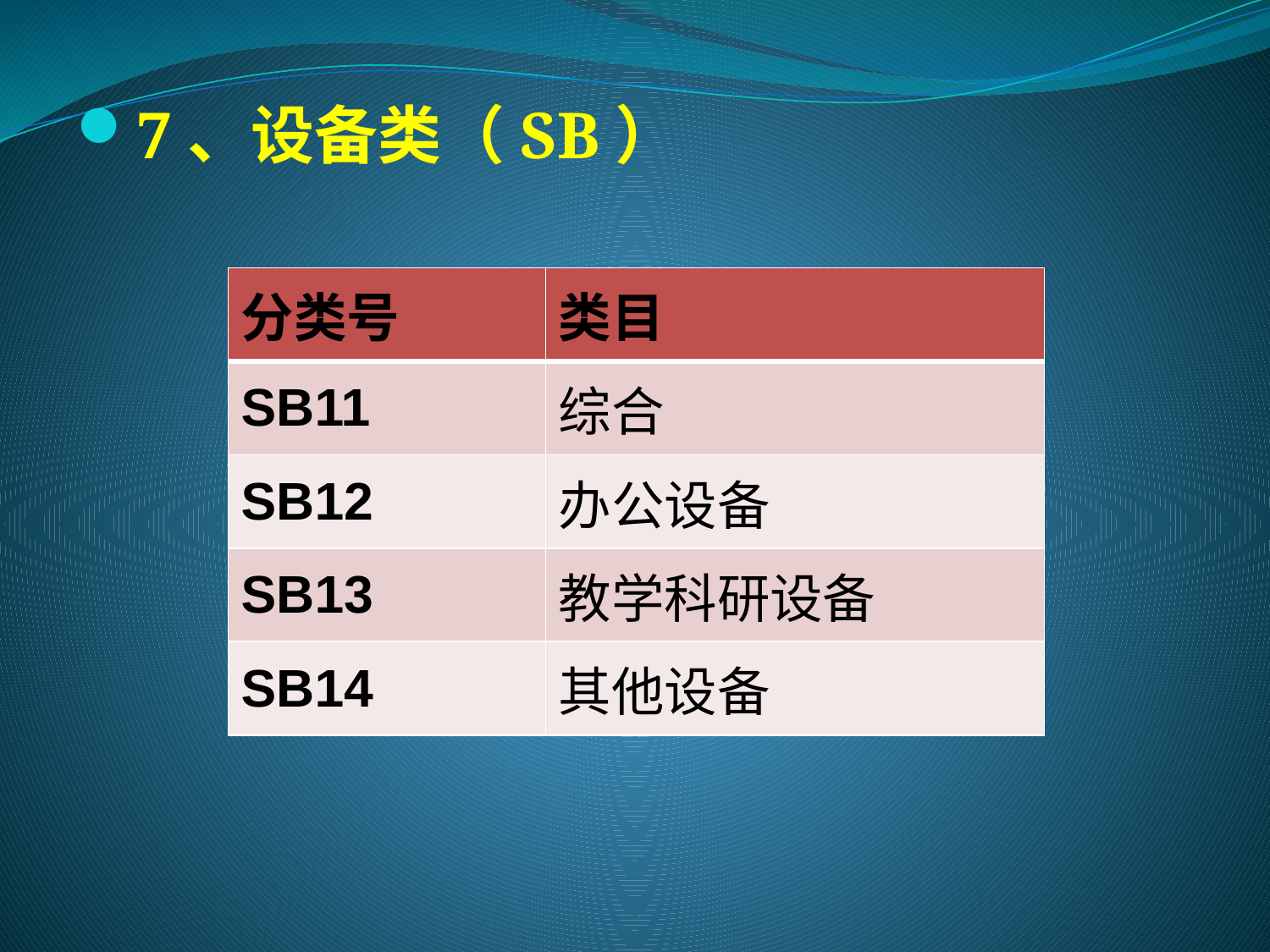

7、设备类（SB）

| 分类号 | 类目 |
| --- | --- |
| SB11 | 综合 |
| SB12 | 办公设备 |
| SB13 | 教学科研设备 |
| SB14 | 其他设备 |